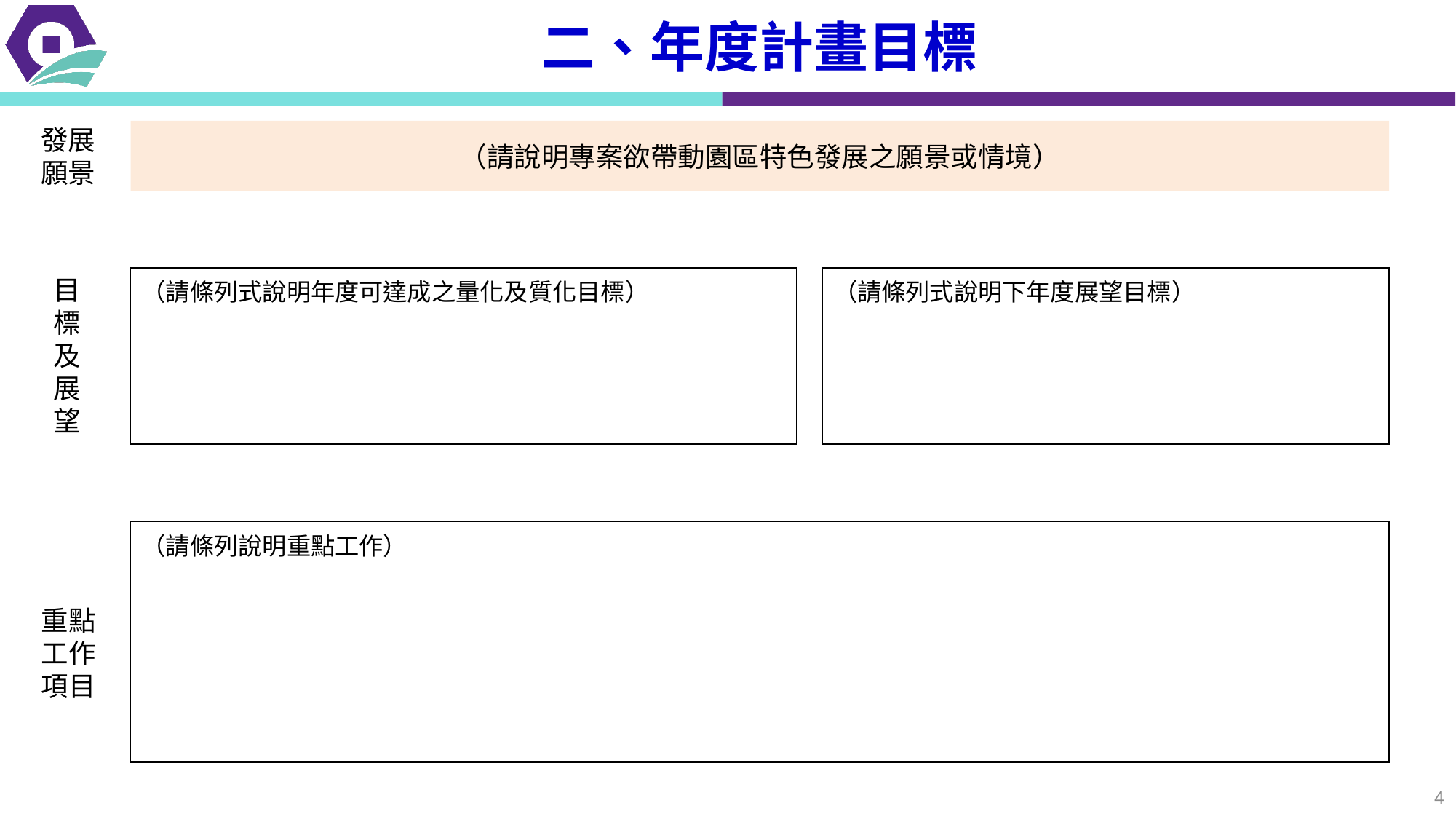

# 二、年度計畫目標
發展願景
（請說明專案欲帶動園區特色發展之願景或情境）
目標
及展望
| （請條列式說明下年度展望目標） |
| --- |
| （請條列式說明年度可達成之量化及質化目標） |
| --- |

| （請條列說明重點工作） |
| --- |

重點工作項目
4